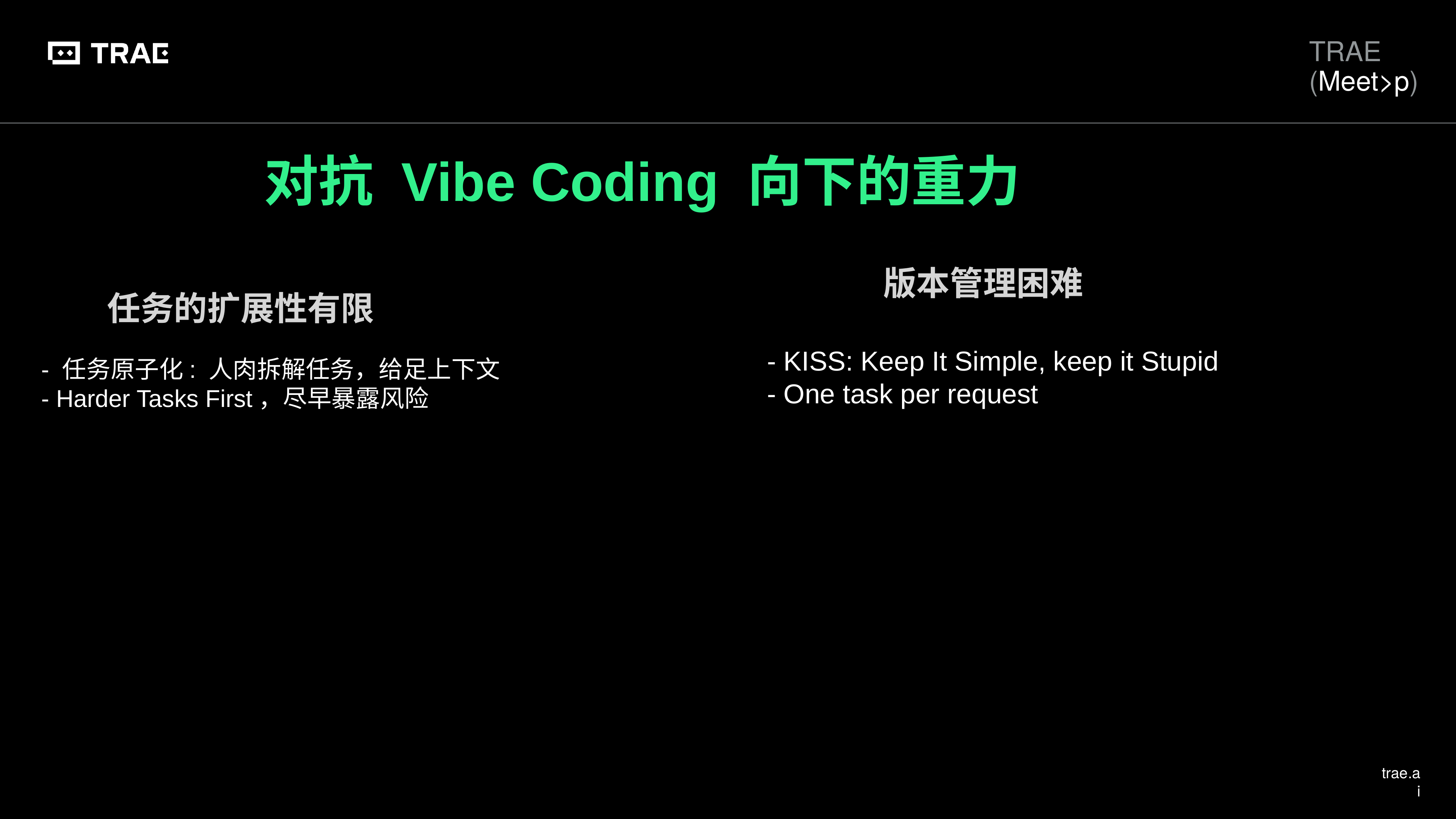

对抗 Vibe Coding 向下的重力
版本管理困难
任务的扩展性有限

- KISS: Keep It Simple, keep it Stupid
- One task per request
- 任务原子化: 人肉拆解任务，给足上下文
- Harder Tasks First，尽早暴露风险